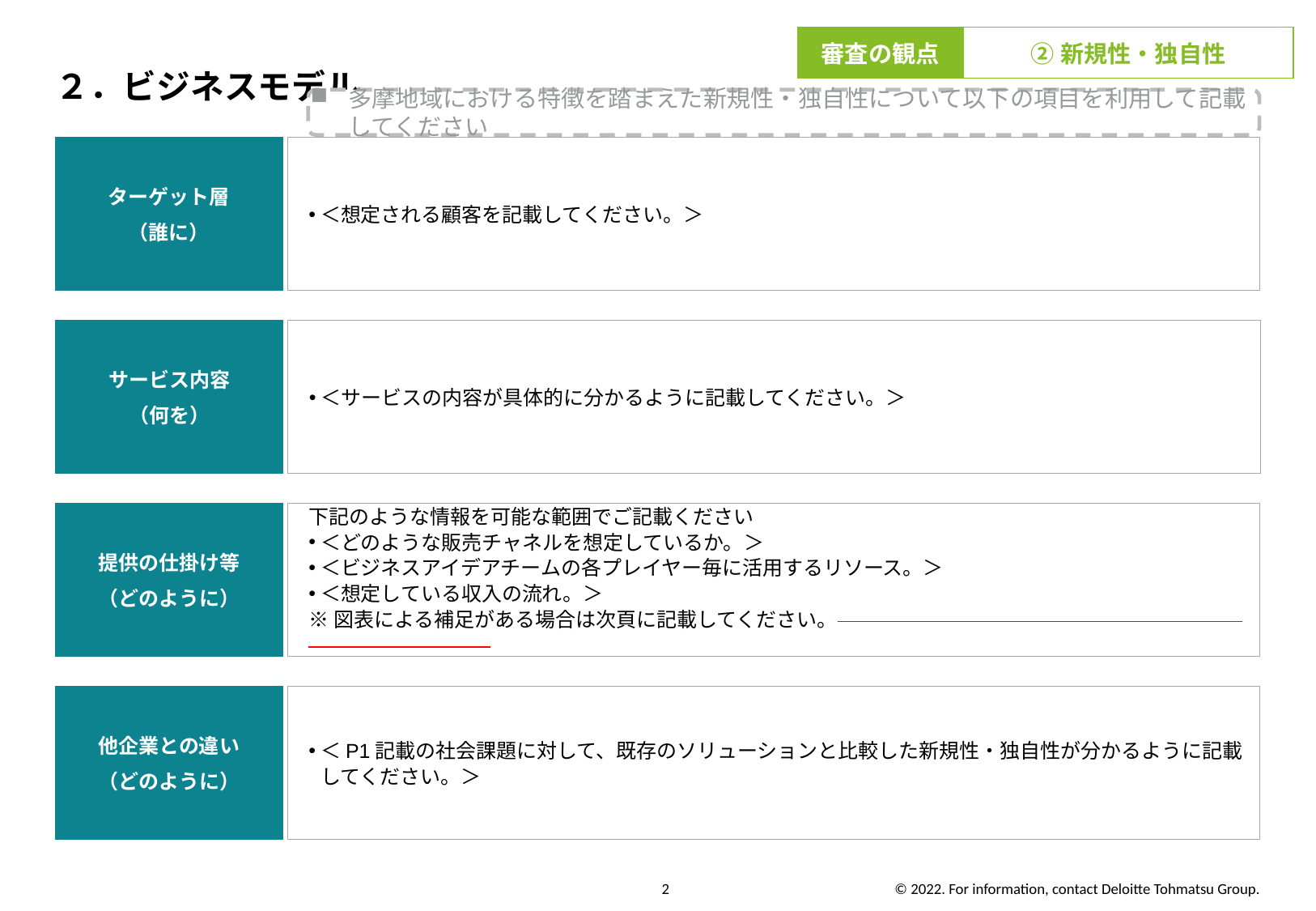

# ２．ビジネスモデル
審査の観点
②新規性・独自性
多摩地域における特徴を踏まえた新規性・独自性について以下の項目を利用して記載してください
ターゲット層
（誰に）
＜想定される顧客を記載してください。＞
＜サービスの内容が具体的に分かるように記載してください。＞
サービス内容
（何を）
提供の仕掛け等
（どのように）
下記のような情報を可能な範囲でご記載ください
＜どのような販売チャネルを想定しているか。＞
＜ビジネスアイデアチームの各プレイヤー毎に活用するリソース。＞
＜想定している収入の流れ。＞
※図表による補足がある場合は次頁に記載してください。
他企業との違い
（どのように）
＜P1記載の社会課題に対して、既存のソリューションと比較した新規性・独自性が分かるように記載してください。＞
2